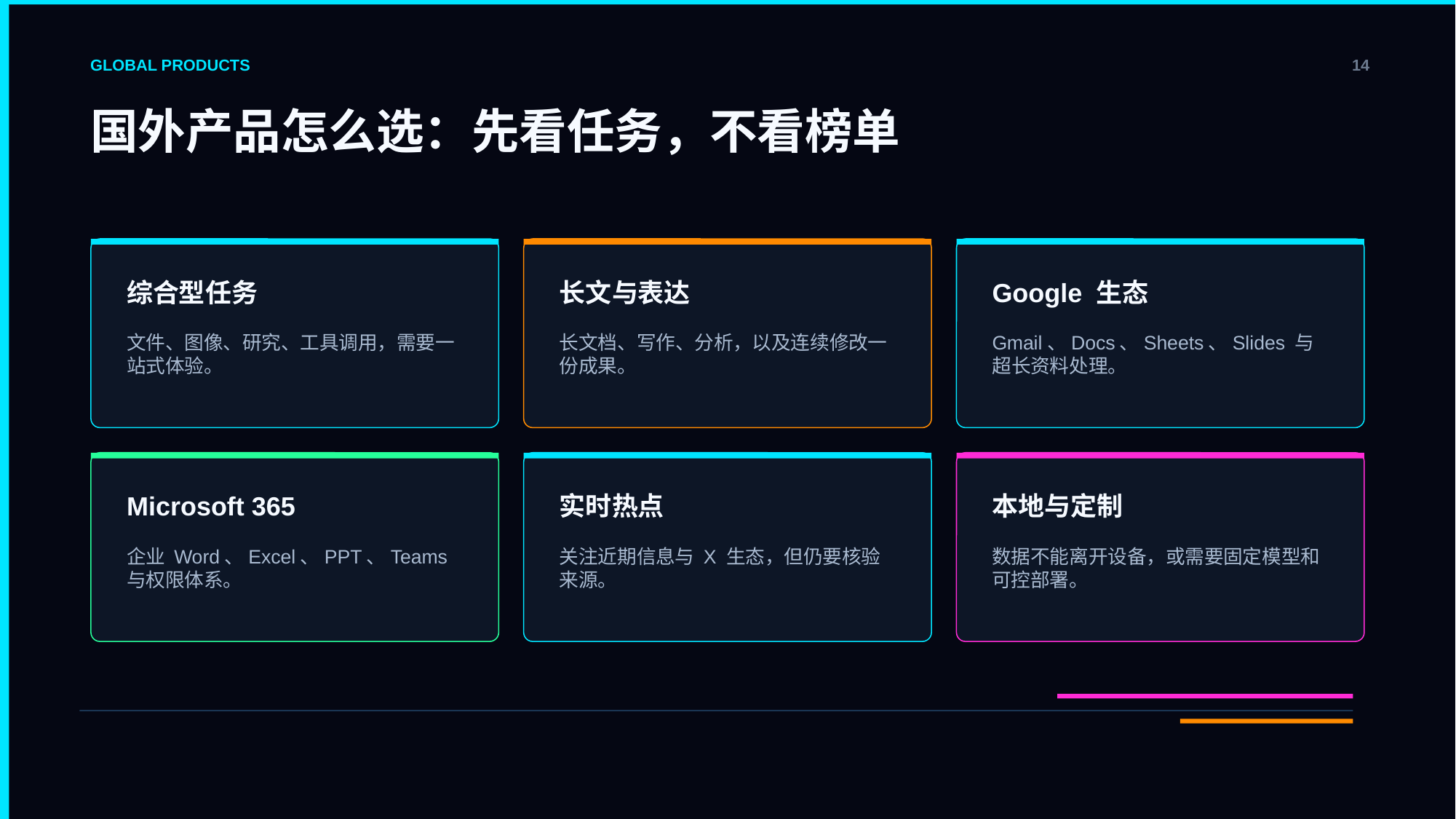

GLOBAL PRODUCTS
14
国外产品怎么选：先看任务，不看榜单

综合型任务
长文与表达
Google 生态
文件、图像、研究、工具调用，需要一站式体验。
长文档、写作、分析，以及连续修改一份成果。
Gmail、Docs、Sheets、Slides 与超长资料处理。

Microsoft 365
实时热点
本地与定制
企业 Word、Excel、PPT、Teams 与权限体系。
关注近期信息与 X 生态，但仍要核验来源。
数据不能离开设备，或需要固定模型和可控部署。